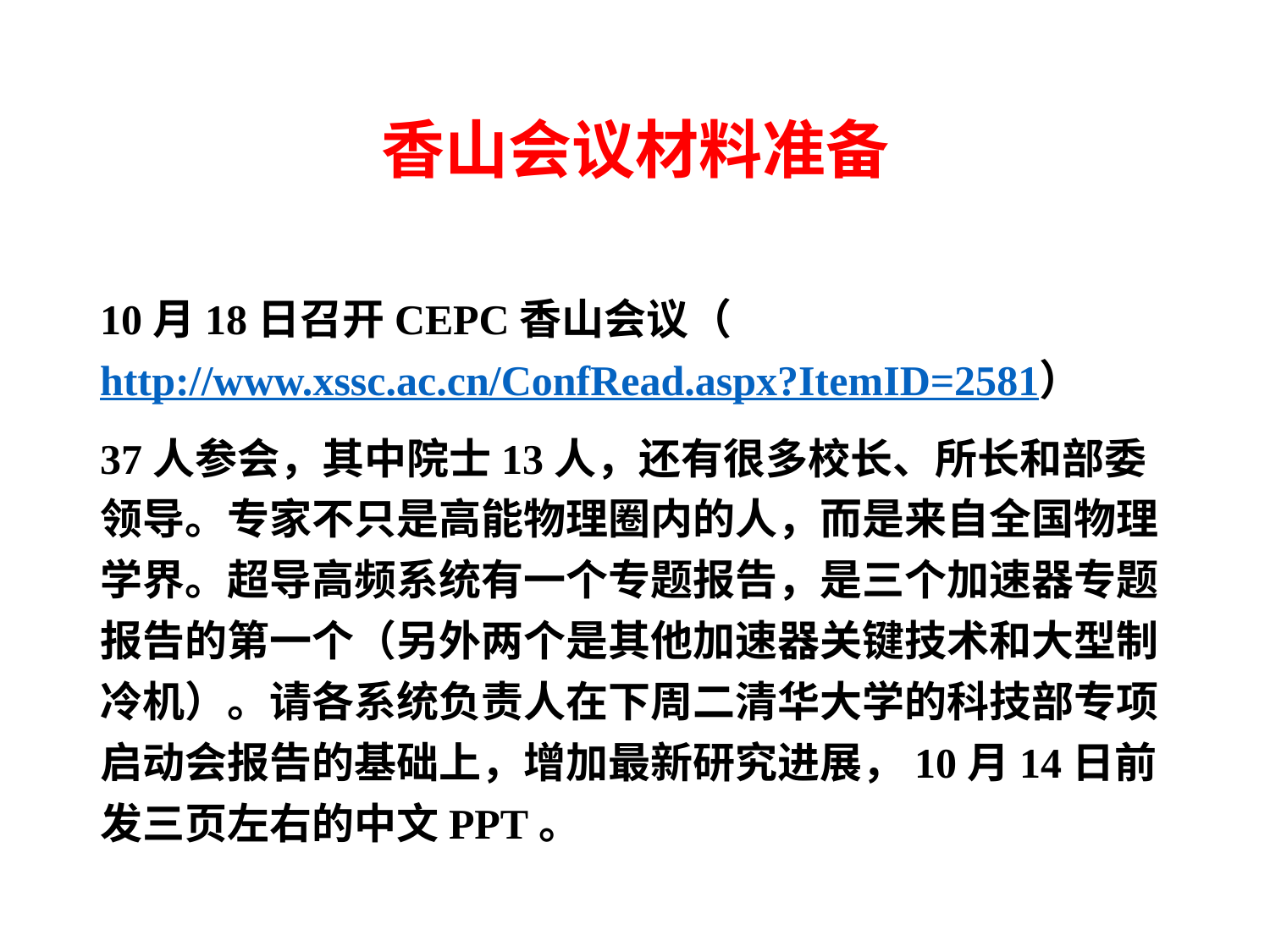

香山会议材料准备

10月18日召开CEPC香山会议（http://www.xssc.ac.cn/ConfRead.aspx?ItemID=2581）
37人参会，其中院士13人，还有很多校长、所长和部委领导。专家不只是高能物理圈内的人，而是来自全国物理学界。超导高频系统有一个专题报告，是三个加速器专题报告的第一个（另外两个是其他加速器关键技术和大型制冷机）。请各系统负责人在下周二清华大学的科技部专项启动会报告的基础上，增加最新研究进展，10月14日前发三页左右的中文PPT。